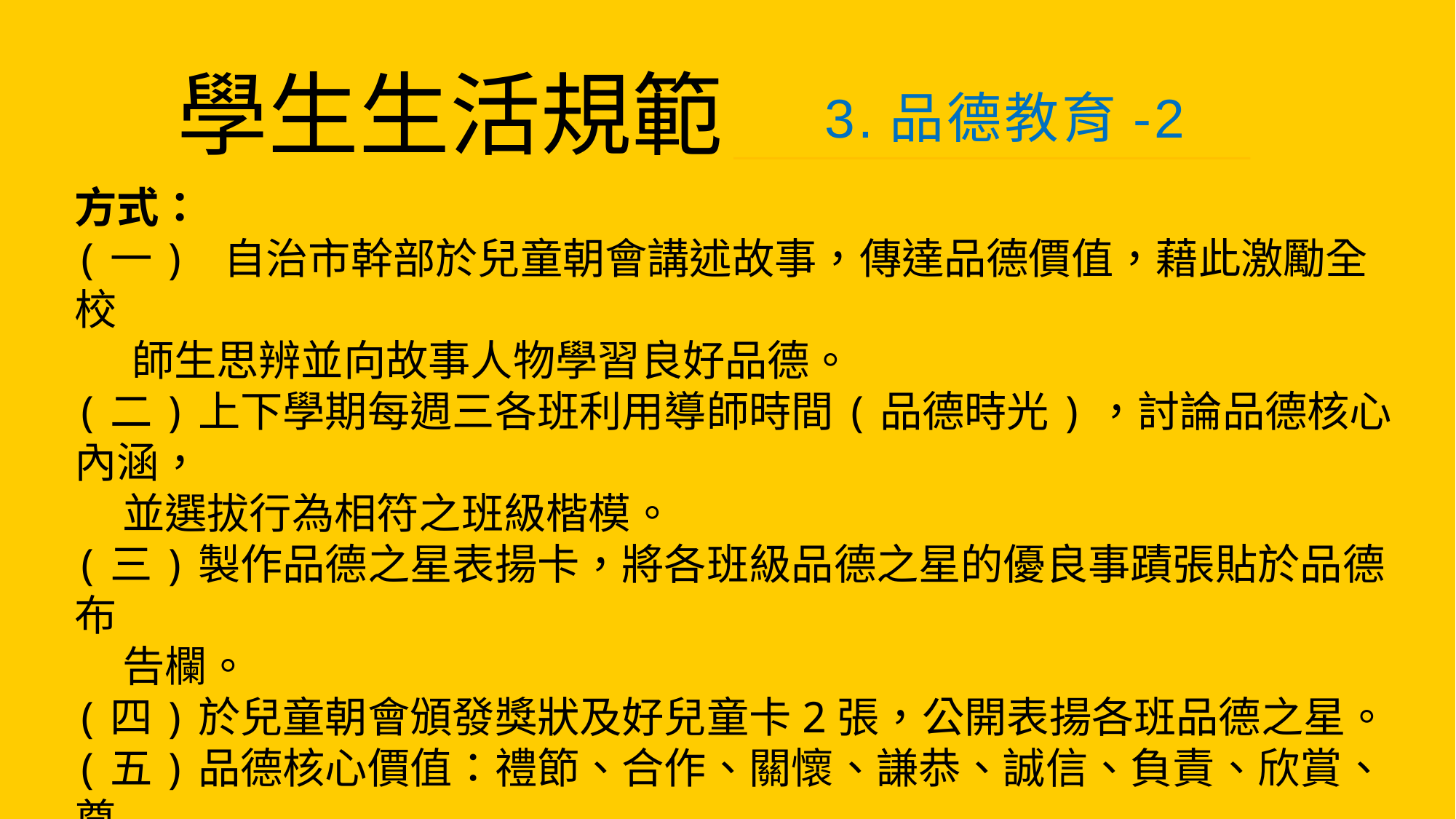

學生生活規範
3.品德教育-2

方式：
(一) 自治市幹部於兒童朝會講述故事，傳達品德價值，藉此激勵全校
     師生思辨並向故事人物學習良好品德。
(二)上下學期每週三各班利用導師時間(品德時光)，討論品德核心內涵，
    並選拔行為相符之班級楷模。
(三)製作品德之星表揚卡，將各班級品德之星的優良事蹟張貼於品德布
    告欄。
(四)於兒童朝會頒發獎狀及好兒童卡2張，公開表揚各班品德之星。
(五)品德核心價值：禮節、合作、關懷、謙恭、誠信、負責、欣賞、尊
      重、孝敬、感恩、勤儉、正義(桃園市品德核心價值)